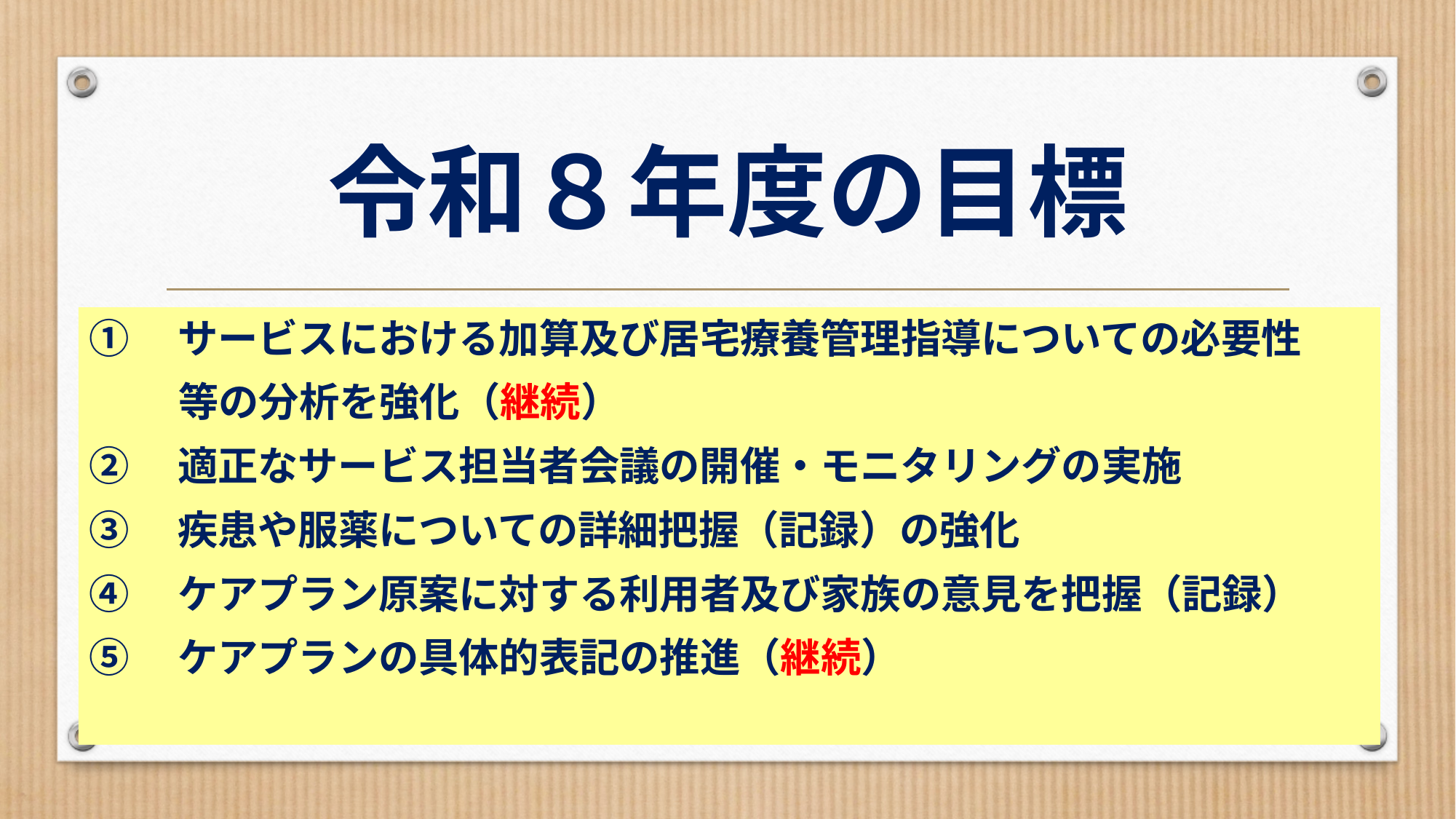

# 令和８年度の目標
①　サービスにおける加算及び居宅療養管理指導についての必要性
　　 等の分析を強化（継続）
②　適正なサービス担当者会議の開催・モニタリングの実施
③　疾患や服薬についての詳細把握（記録）の強化
④　ケアプラン原案に対する利用者及び家族の意見を把握（記録）
⑤　ケアプランの具体的表記の推進（継続）